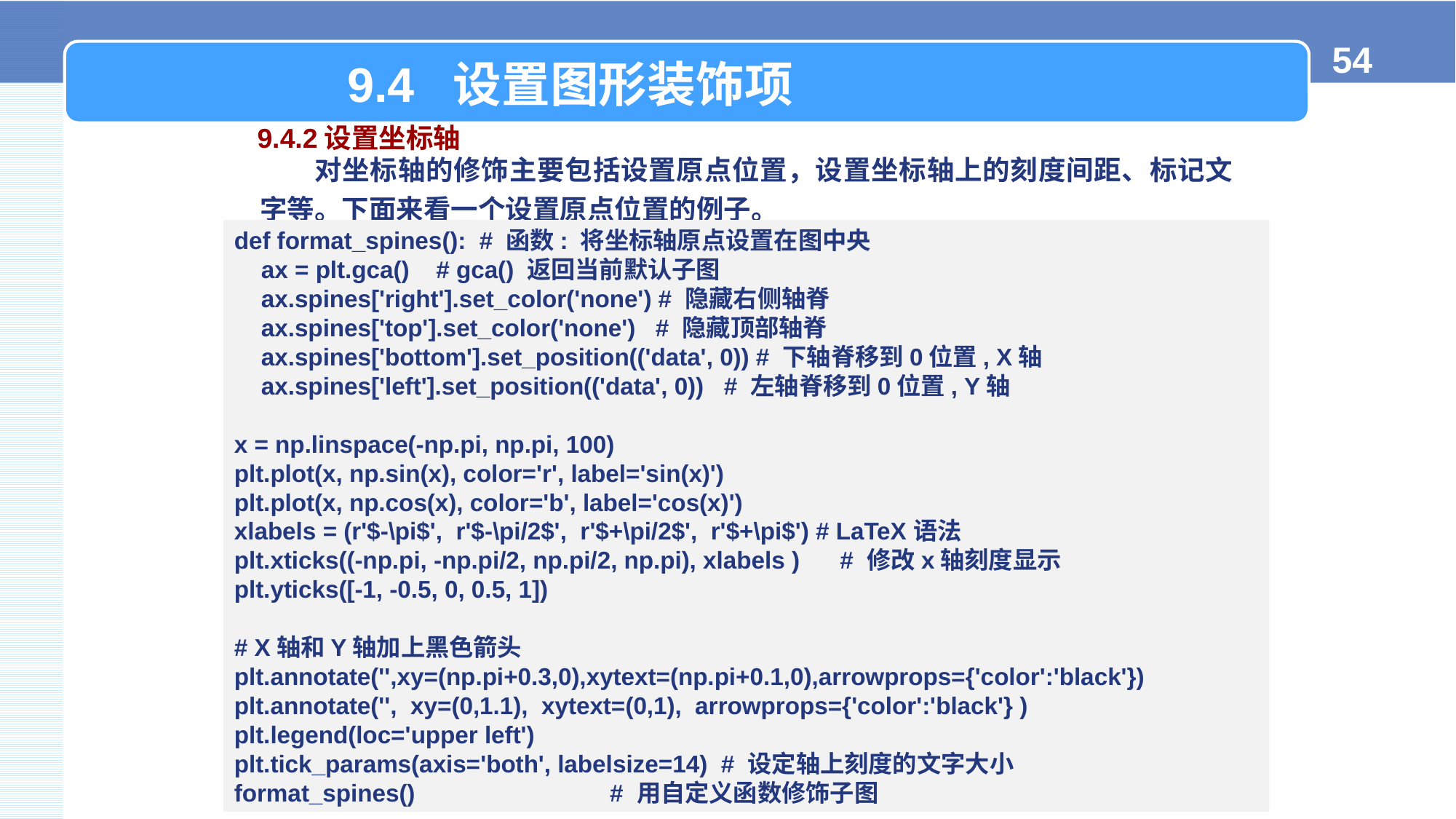

9.4  设置图形装饰项
9.4.2设置坐标轴
对坐标轴的修饰主要包括设置原点位置，设置坐标轴上的刻度间距、标记文字等。下面来看一个设置原点位置的例子。
def format_spines():  # 函数: 将坐标轴原点设置在图中央
    ax = plt.gca()    # gca() 返回当前默认子图
    ax.spines['right'].set_color('none') # 隐藏右侧轴脊
    ax.spines['top'].set_color('none')   # 隐藏顶部轴脊
    ax.spines['bottom'].set_position(('data', 0)) # 下轴脊移到0位置, X轴
    ax.spines['left'].set_position(('data', 0))   # 左轴脊移到0位置, Y轴

x = np.linspace(-np.pi, np.pi, 100)
plt.plot(x, np.sin(x), color='r', label='sin(x)')
plt.plot(x, np.cos(x), color='b', label='cos(x)')
xlabels = (r'$-\pi$',  r'$-\pi/2$',  r'$+\pi/2$',  r'$+\pi$') # LaTeX语法
plt.xticks((-np.pi, -np.pi/2, np.pi/2, np.pi), xlabels )      # 修改x轴刻度显示
plt.yticks([-1, -0.5, 0, 0.5, 1])

# X轴和Y轴加上黑色箭头
plt.annotate('',xy=(np.pi+0.3,0),xytext=(np.pi+0.1,0),arrowprops={'color':'black'})
plt.annotate('',  xy=(0,1.1),  xytext=(0,1),  arrowprops={'color':'black'} )
plt.legend(loc='upper left')
plt.tick_params(axis='both', labelsize=14)  # 设定轴上刻度的文字大小
format_spines()                             # 用自定义函数修饰子图